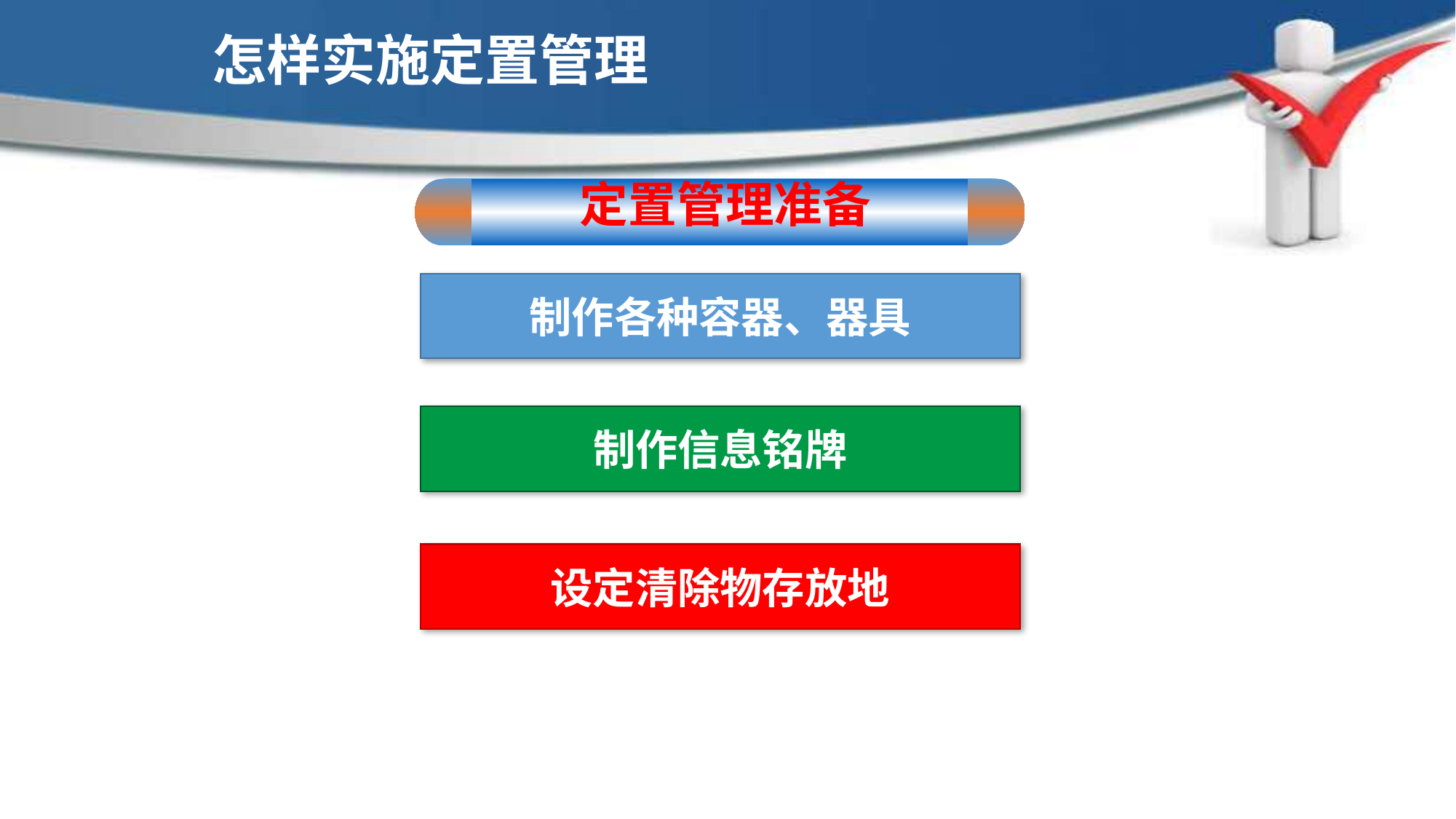

怎样实施定置管理
定置管理准备

制作各种容器、器具
制作信息铭牌
设定清除物存放地
现场6S定置管理